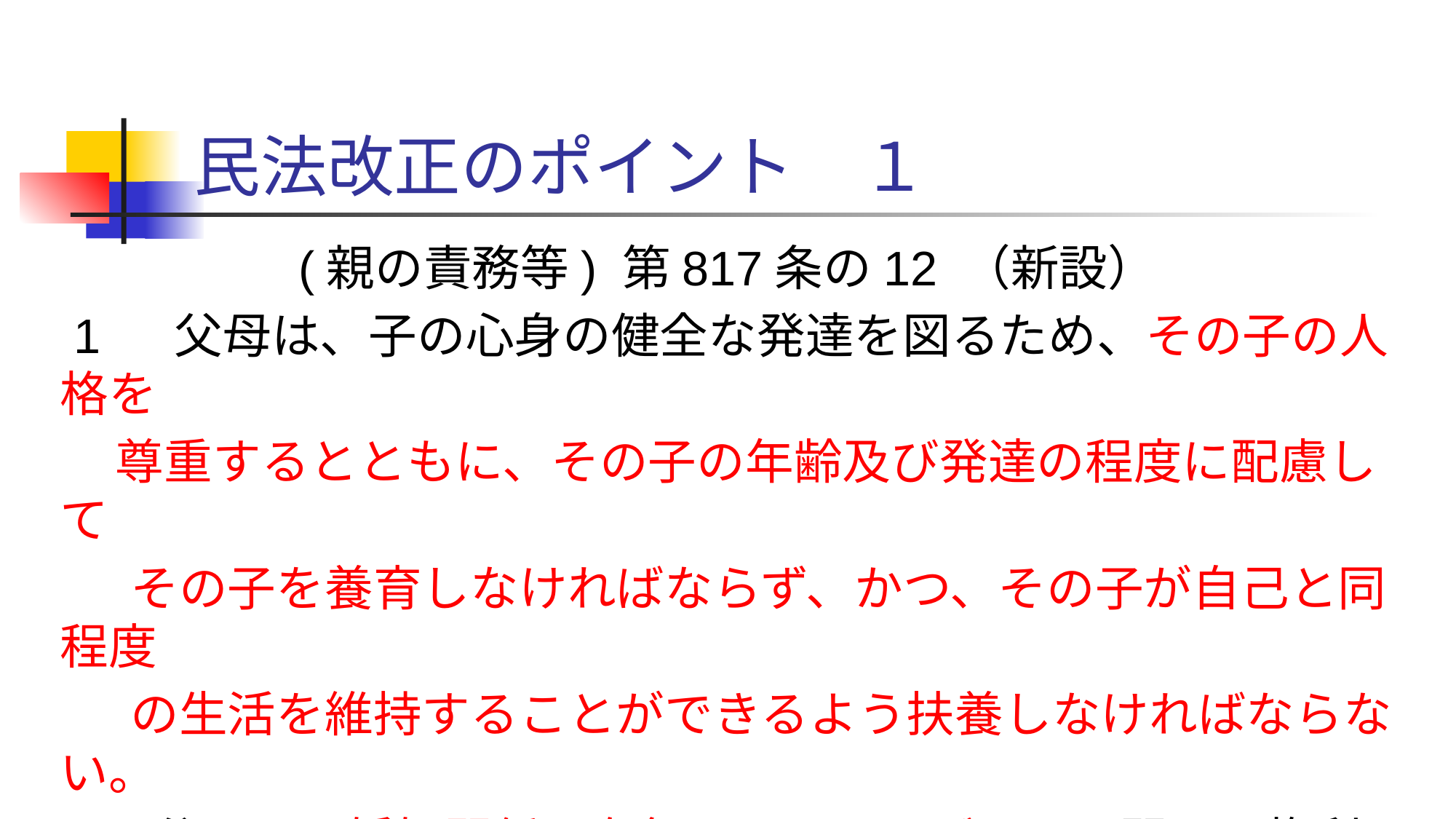

# 民法改正のポイント　１
(親の責務等) 第817条の12 （新設）
 1 　父母は、子の心身の健全な発達を図るため、その子の人格を
    尊重するとともに、その子の年齢及び発達の程度に配慮して
　  その子を養育しなければならず、かつ、その子が自己と同程度
　  の生活を維持することができるよう扶養しなければならない。
 2   父母は、婚姻関係の有無にかかわらず、子に関する権利の
    行使又は義務の履行に関し、その子の利益のため、互いに
    人格を尊重し協⼒しなければならない。